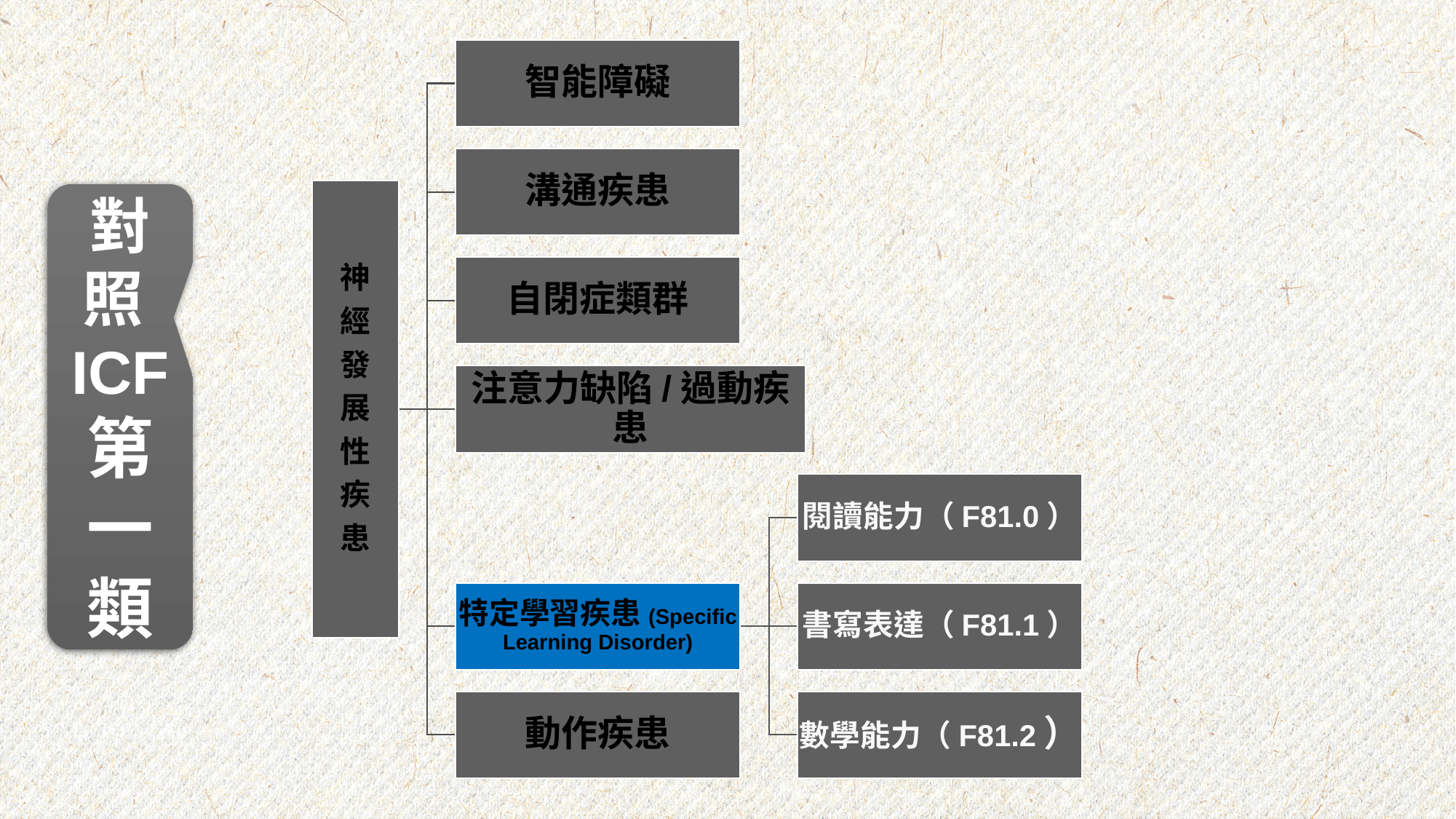

神
經
發
展
性
疾
患
智能障礙
溝通疾患
自閉症類群
注意力缺陷/過動疾患
特定學習疾患(Specific Learning Disorder)
閱讀能力（F81.0）
書寫表達（F81.1）
數學能力（F81.2）
動作疾患
對照ICF
第一類